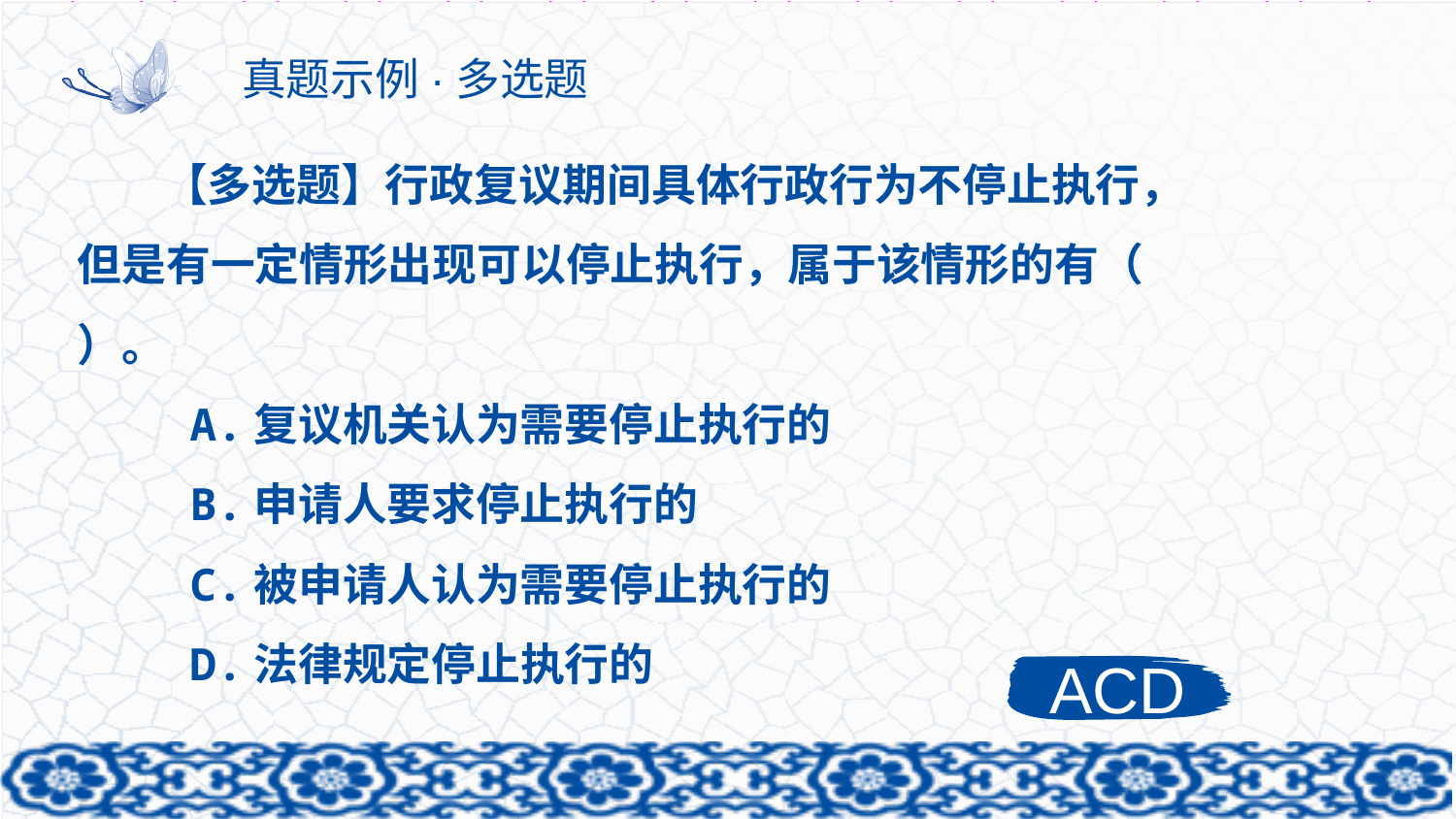

# 真题示例·多选题
【多选题】行政复议期间具体行政行为不停止执行，但是有一定情形出现可以停止执行，属于该情形的有（ ）。
 A.复议机关认为需要停止执行的
 B.申请人要求停止执行的
 C.被申请人认为需要停止执行的
 D.法律规定停止执行的
ACD